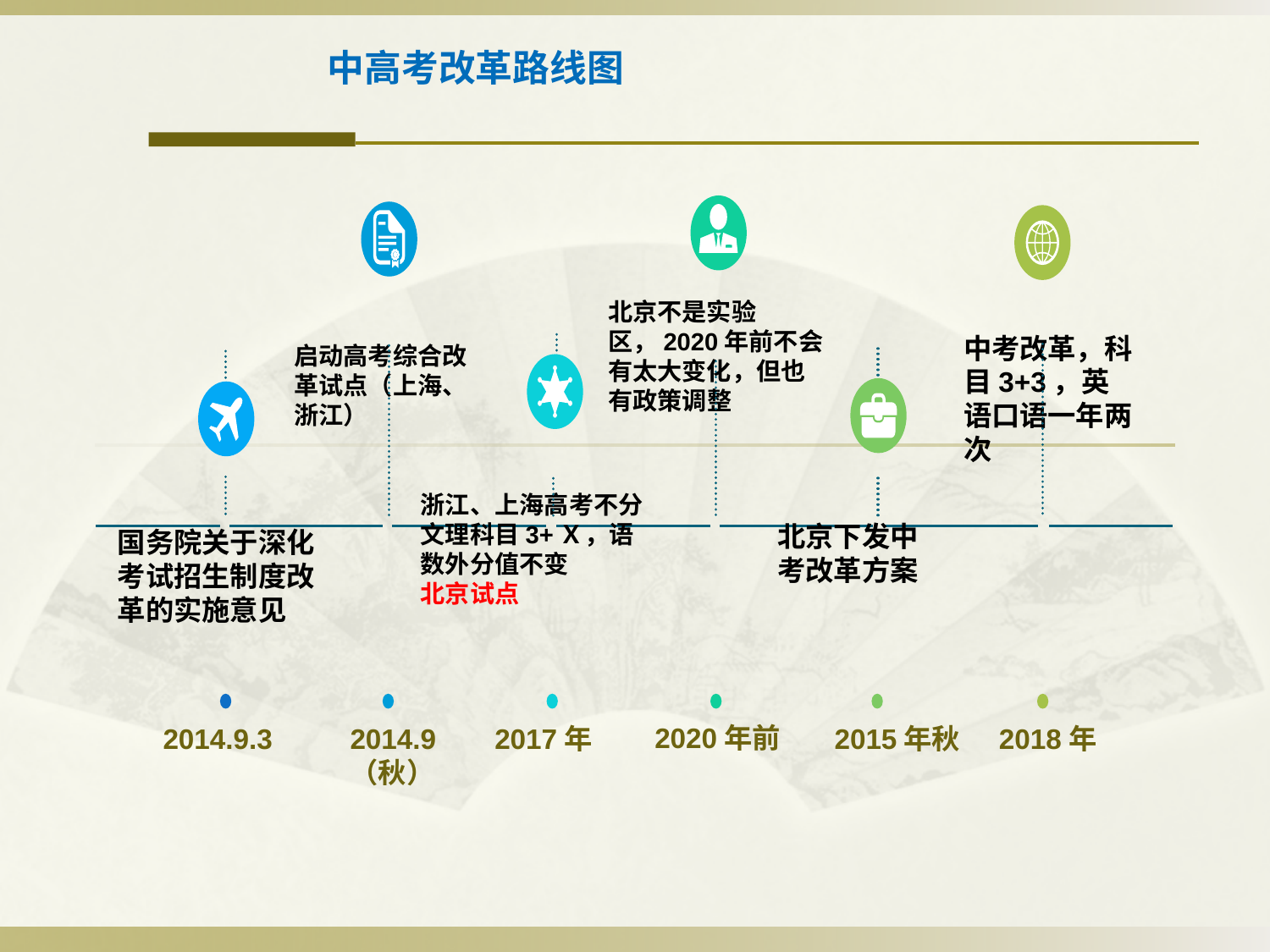

中高考改革路线图

北京不是实验区，2020年前不会有太大变化，但也有政策调整
中考改革，科目3+3，英语口语一年两次
启动高考综合改革试点（上海、浙江）

浙江、上海高考不分文理科目3+Ｘ，语数外分值不变
北京试点
北京下发中考改革方案
国务院关于深化考试招生制度改革的实施意见

2020年前
2014.9.3
2014.9（秋）
2017年
2015年秋
2018年